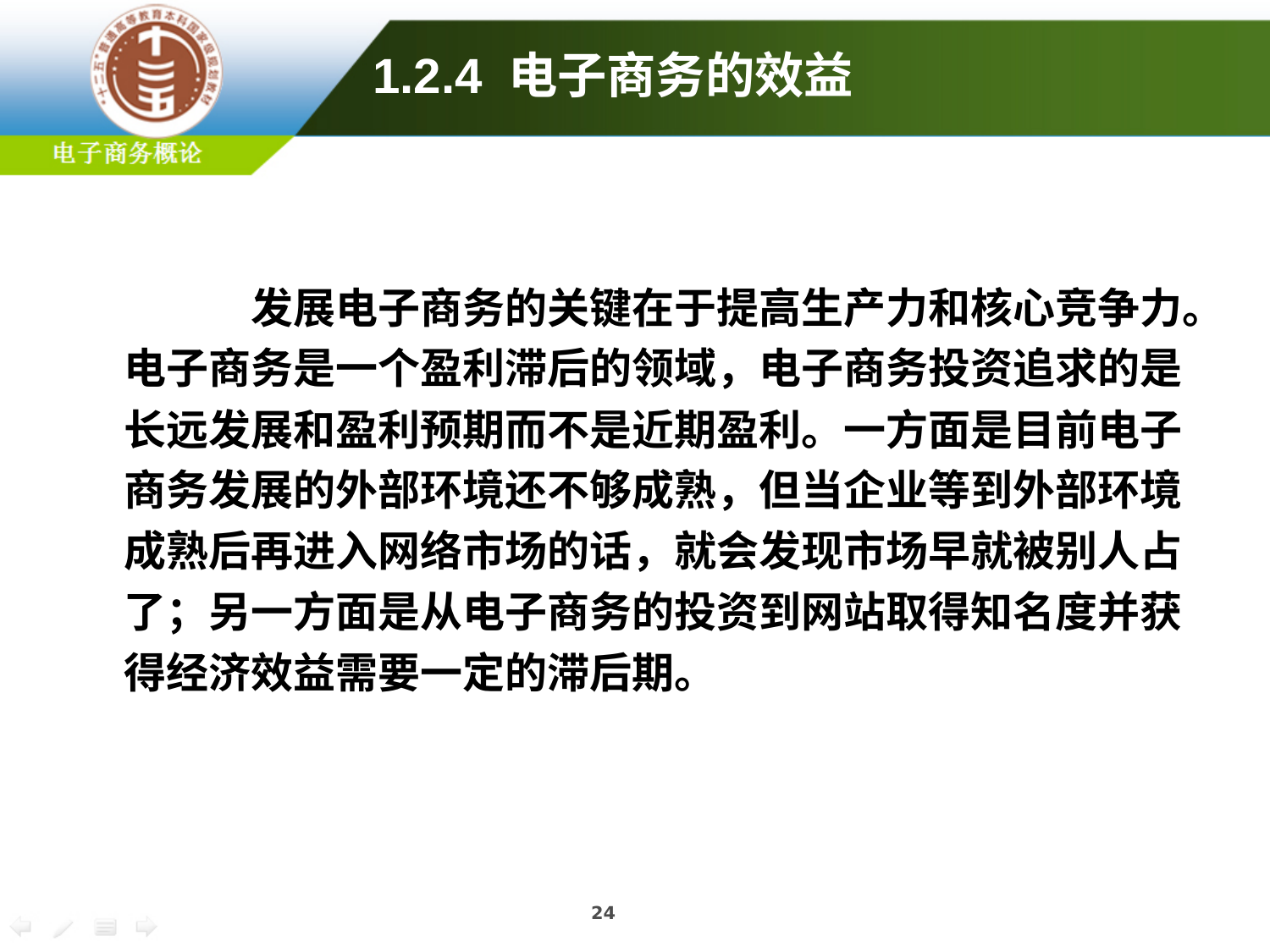

1.2.4 电子商务的效益
     	发展电子商务的关键在于提高生产力和核心竞争力。电子商务是一个盈利滞后的领域，电子商务投资追求的是长远发展和盈利预期而不是近期盈利。一方面是目前电子商务发展的外部环境还不够成熟，但当企业等到外部环境成熟后再进入网络市场的话，就会发现市场早就被别人占了；另一方面是从电子商务的投资到网站取得知名度并获得经济效益需要一定的滞后期。

24